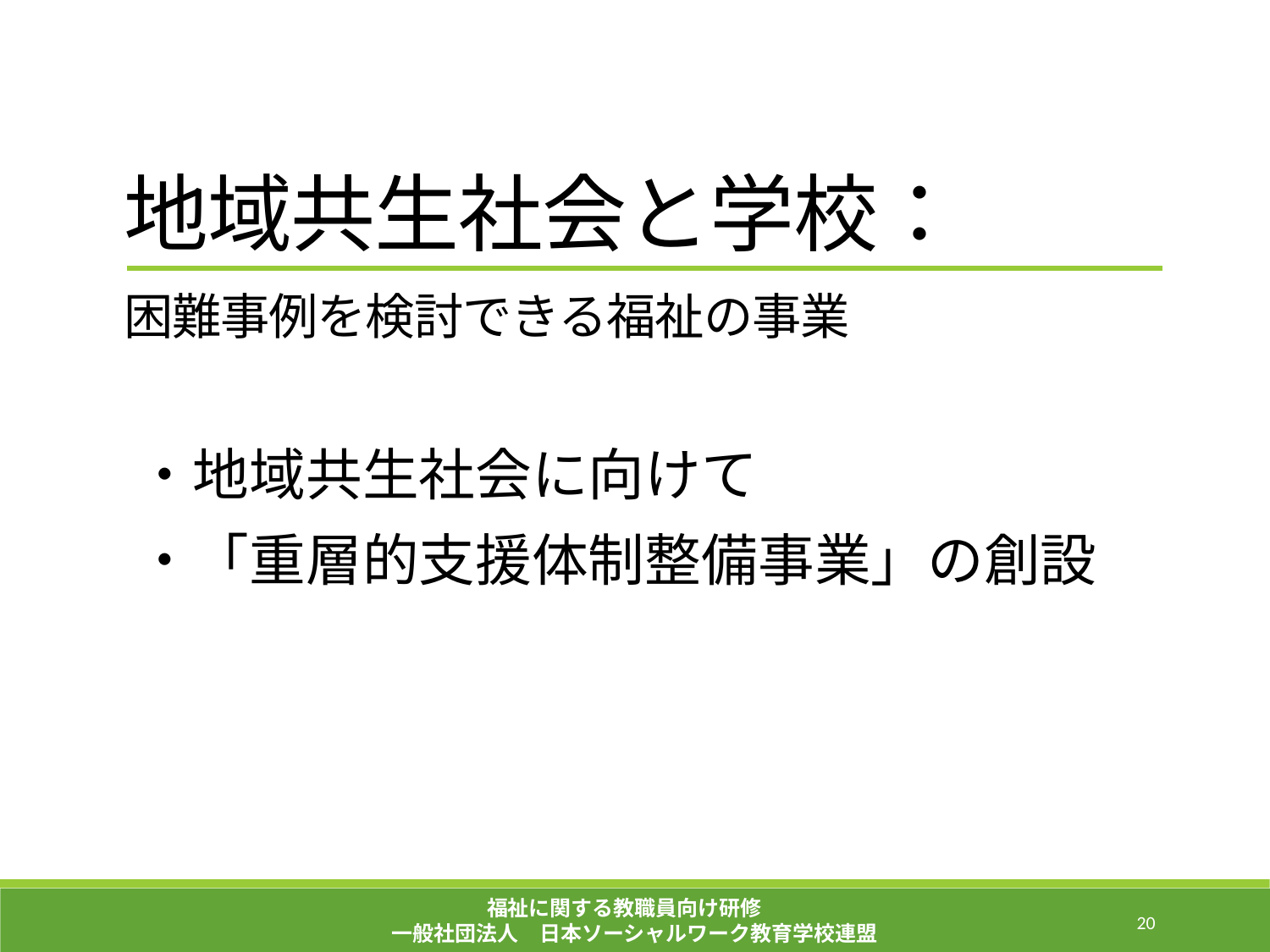

地域共生社会と学校：

困難事例を検討できる福祉の事業
・地域共生社会に向けて
・「重層的支援体制整備事業」の創設

福祉に関する教職員向け研修
一般社団法人　日本ソーシャルワーク教育学校連盟
20